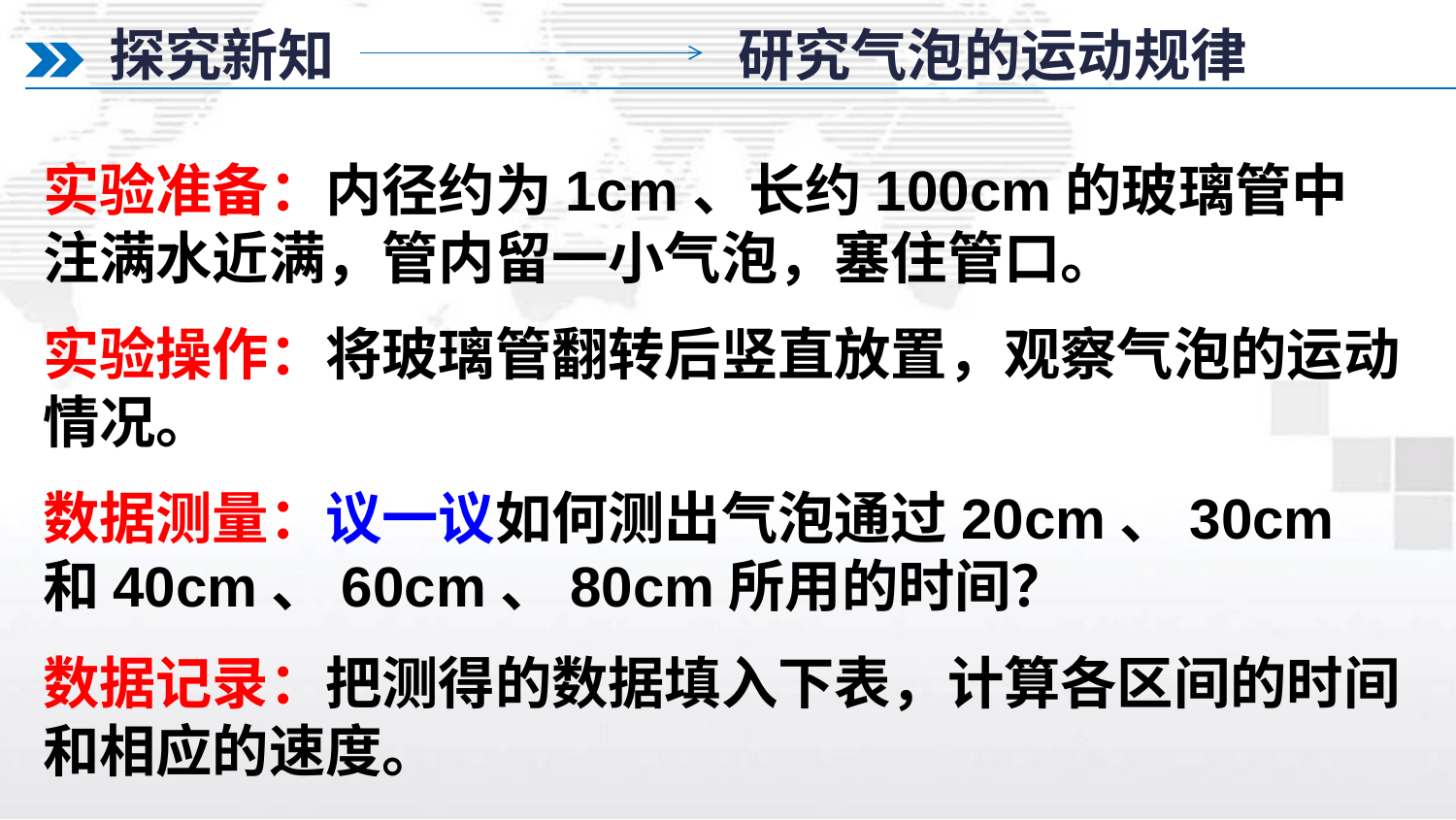

研究气泡的运动规律
# 探究新知
实验准备：内径约为1cm、长约100cm的玻璃管中注满水近满，管内留一小气泡，塞住管口。
实验操作：将玻璃管翻转后竖直放置，观察气泡的运动情况。
数据测量：议一议如何测出气泡通过20cm、30cm和40cm、60cm、80cm所用的时间？
数据记录：把测得的数据填入下表，计算各区间的时间和相应的速度。